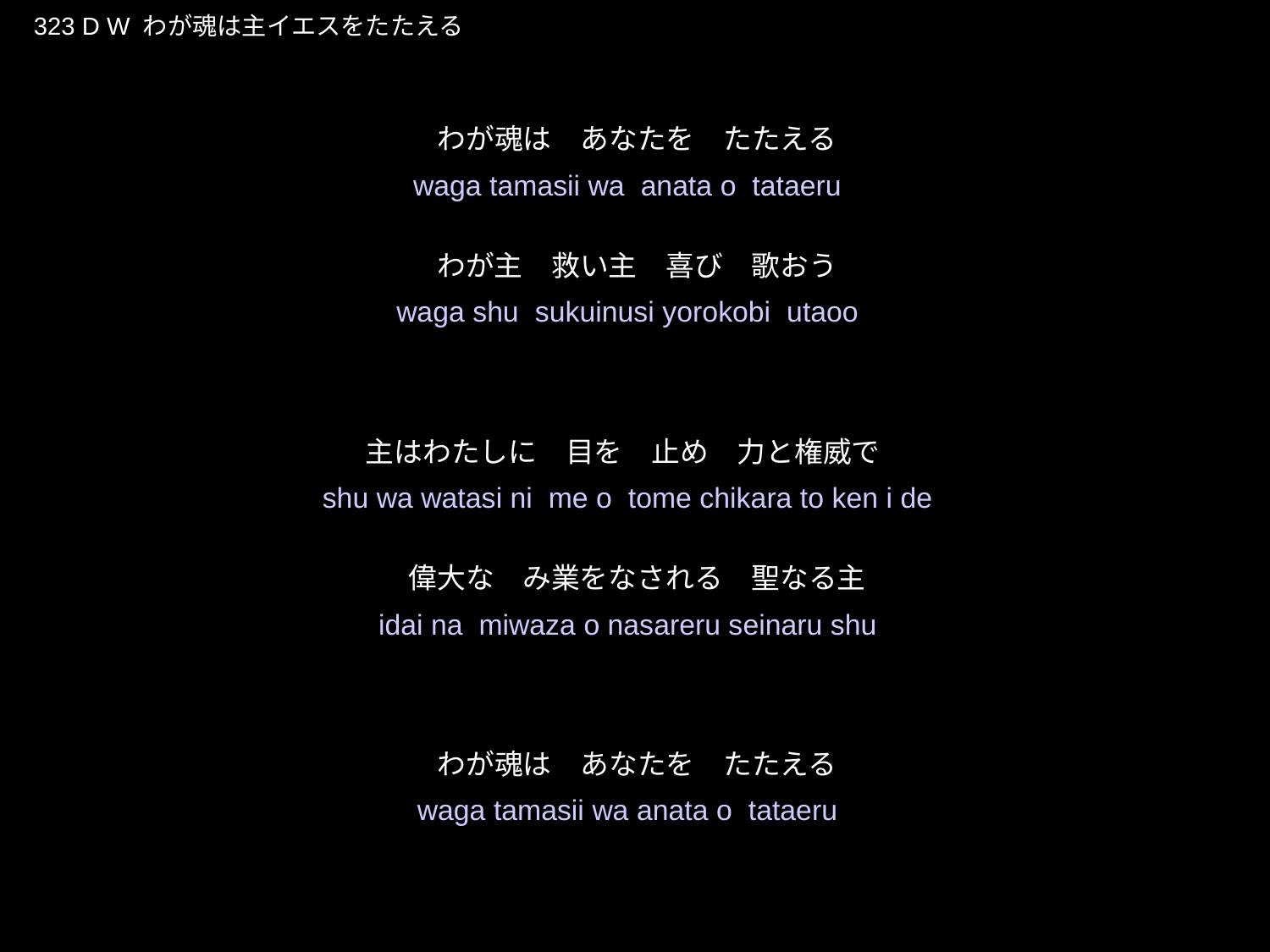

わがたましいはしゅいえすをたたえる
★W
323 D W わが魂は主イエスをたたえる
★３
わが魂は　あなたを　たたえる
わが主　救い主　喜び　歌おう
主はわたしに　目を　止め　力と権威で　
偉大な　み業をなされる　聖なる主
わが魂は　あなたを　たたえる
waga tamasii wa  anata o  tataeru
waga shu  sukuinusi yorokobi  utaoo
shu wa watasi ni  me o  tome chikara to ken i de
idai na  miwaza o nasareru seinaru shu
waga tamasii wa anata o  tataeru